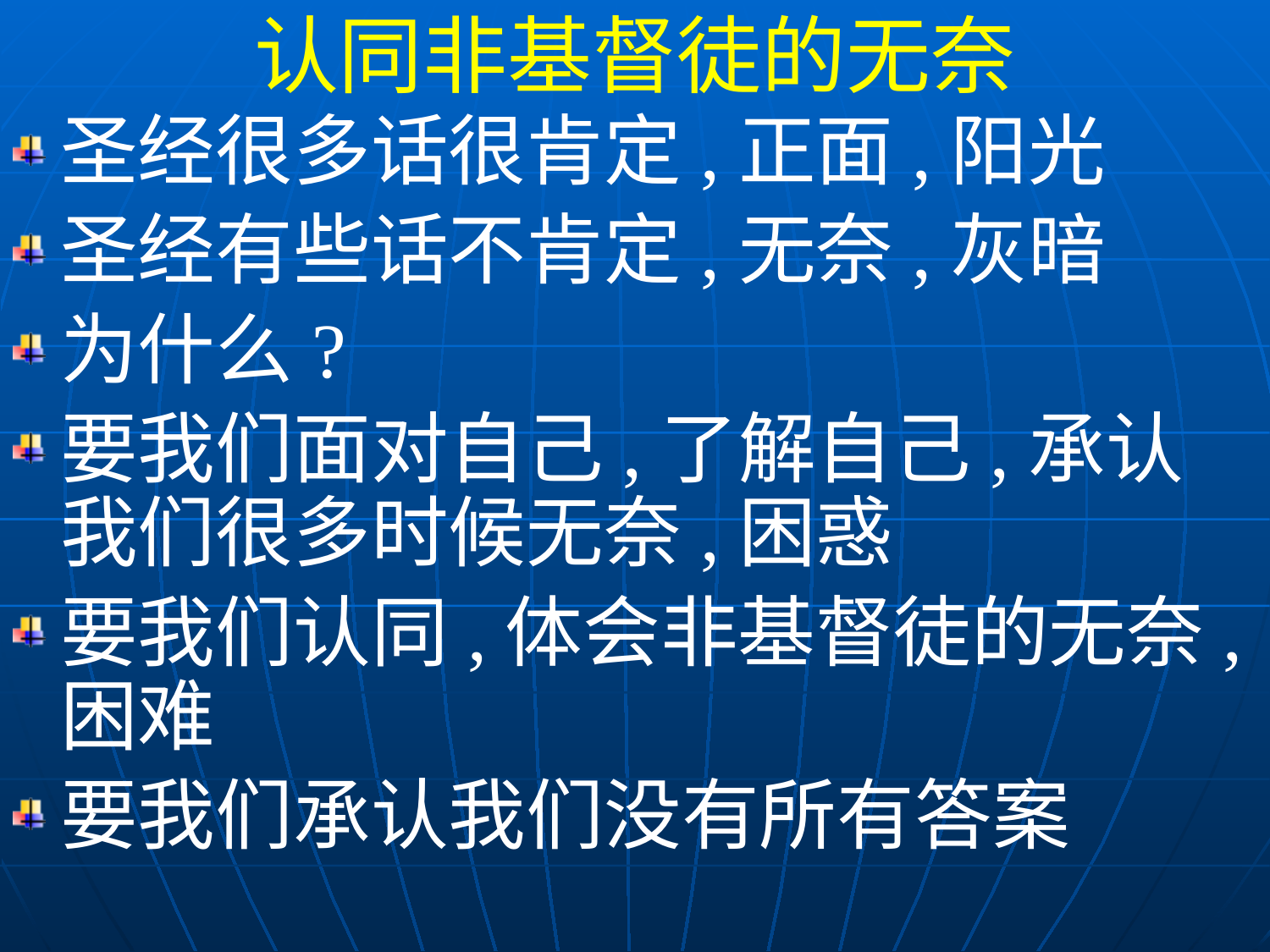

认同非基督徒的无奈
圣经很多话很肯定,正面,阳光
圣经有些话不肯定,无奈,灰暗
为什么?
要我们面对自己,了解自己,承认我们很多时候无奈,困惑
要我们认同,体会非基督徒的无奈,困难
要我们承认我们没有所有答案